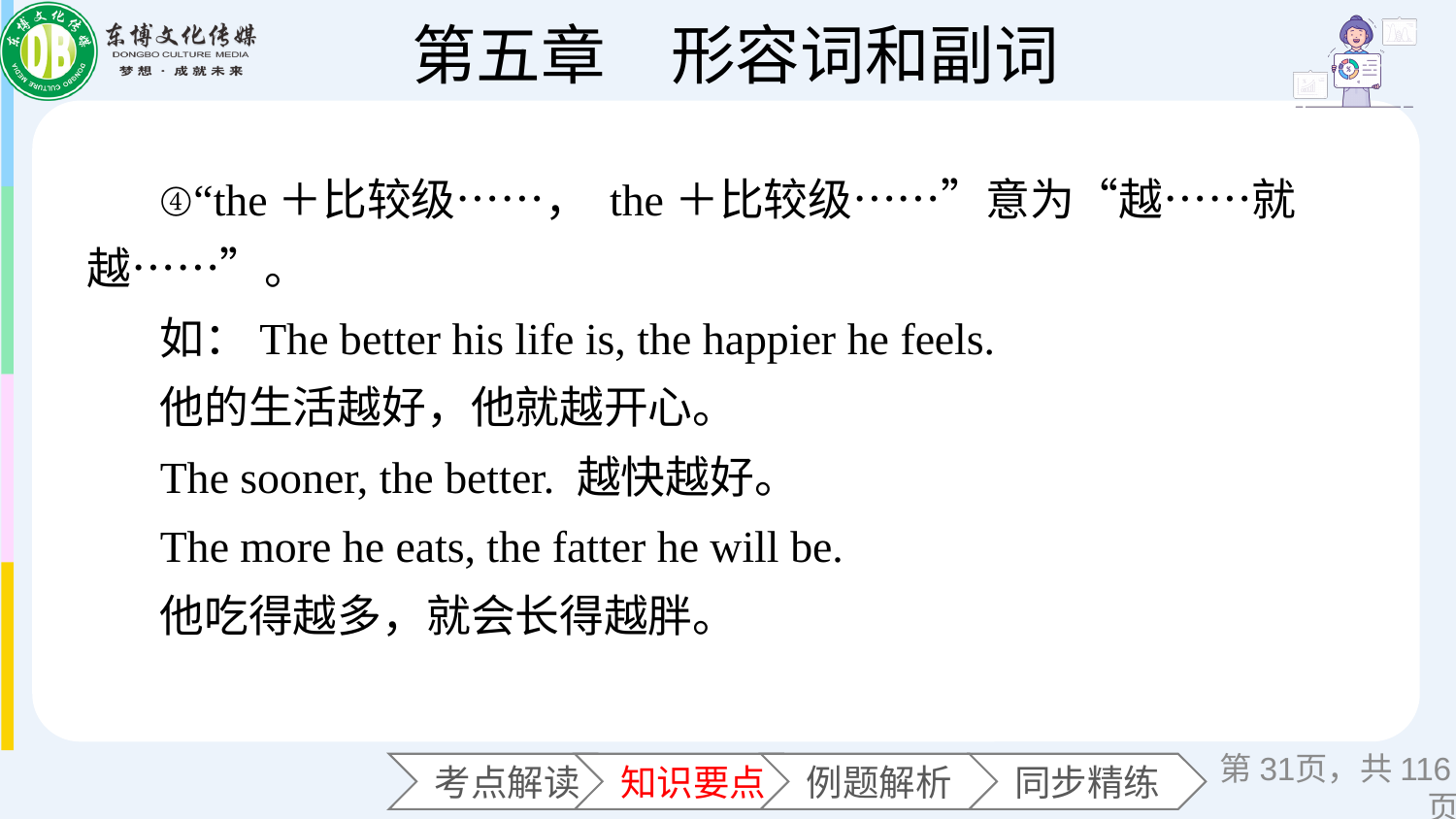

④“the＋比较级……， the＋比较级……”意为“越……就越……”。
如：The better his life is, the happier he feels.
他的生活越好，他就越开心。
The sooner, the better. 越快越好。
The more he eats, the fatter he will be.
他吃得越多，就会长得越胖。

第31页，共116页